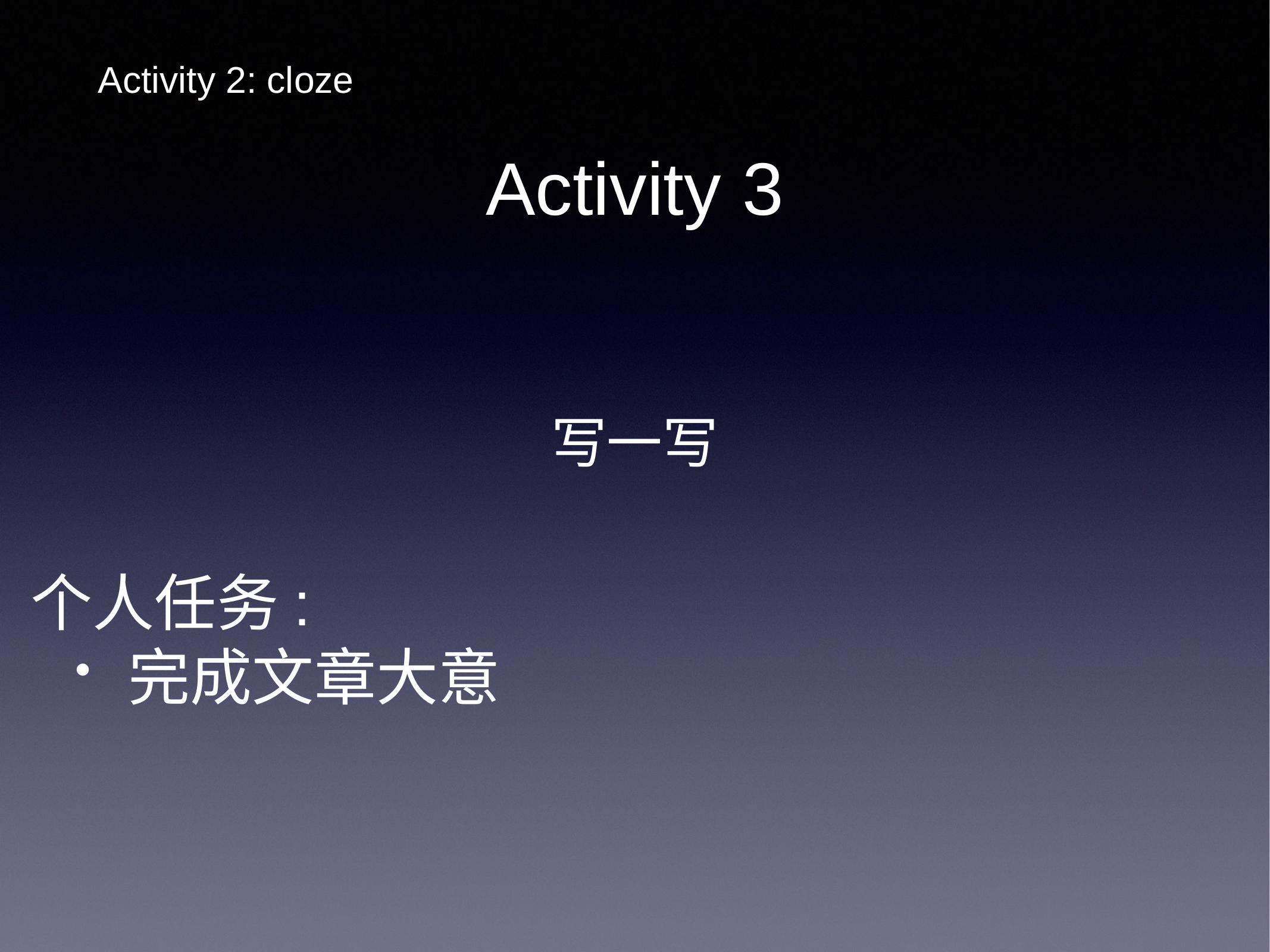

# Activity 2: cloze

Activity 3
写一写

个人任务:
完成文章大意